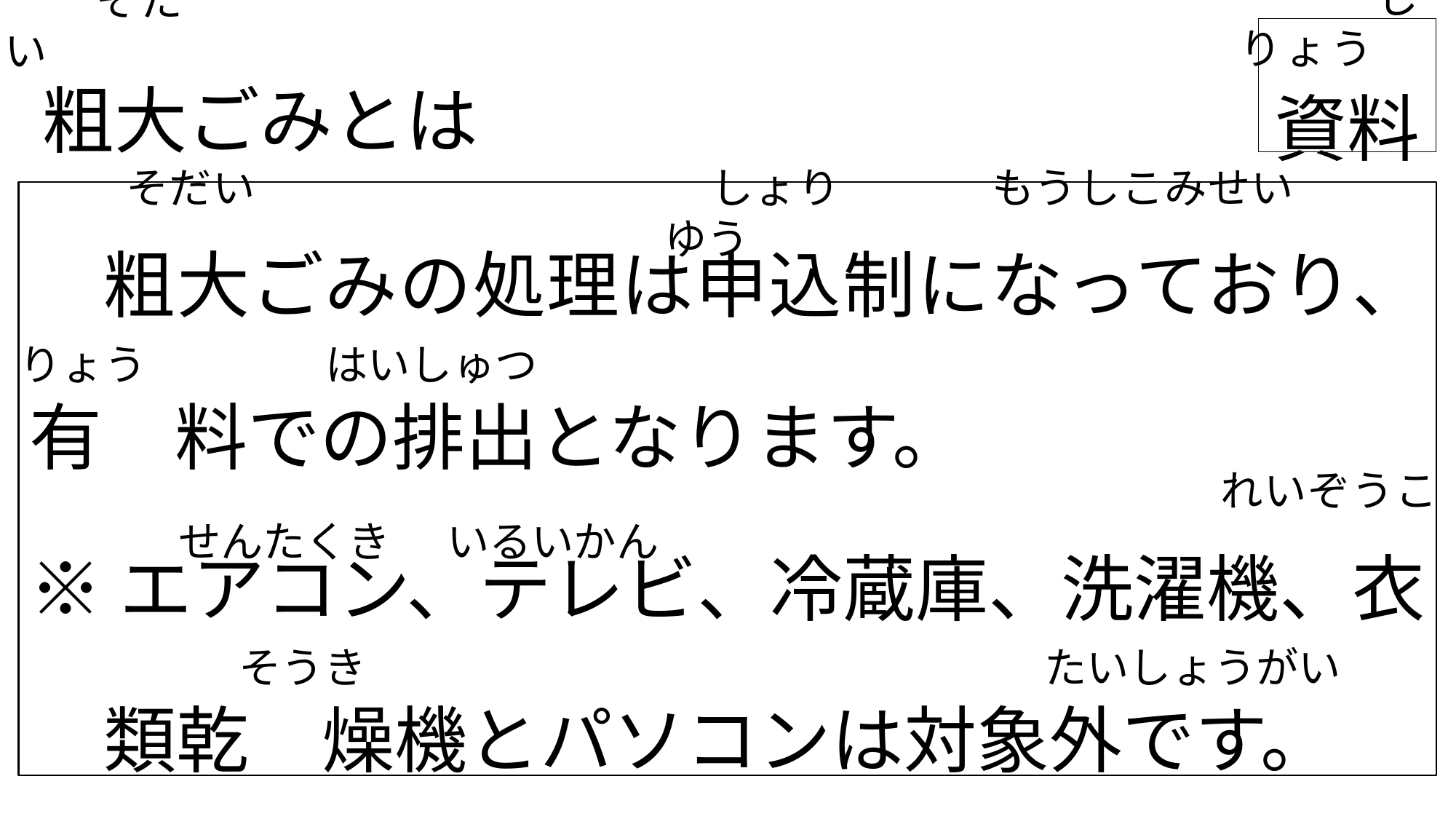

資料
粗大ごみとは
　　しりょう
　　そだい
　粗大ごみの処理は申込制になっており、有　料での排出となります。
※エアコン、テレビ、冷蔵庫、洗濯機、衣類乾　燥機とパソコンは対象外です。
　　 そだい　　　　 　　　　　 　しょり　　　  もうしこみせい　　　　　　　　　　　　　　　　　　ゆう
りょう　　　　 はいしゅつ
　　　　　　　　　　　　　　　　　　　　　　　　　　　れいぞうこ　　　 せんたくき      いるいかん
　　　　　　そうき　　　　　　　　　　　　　　　　たいしょうがい